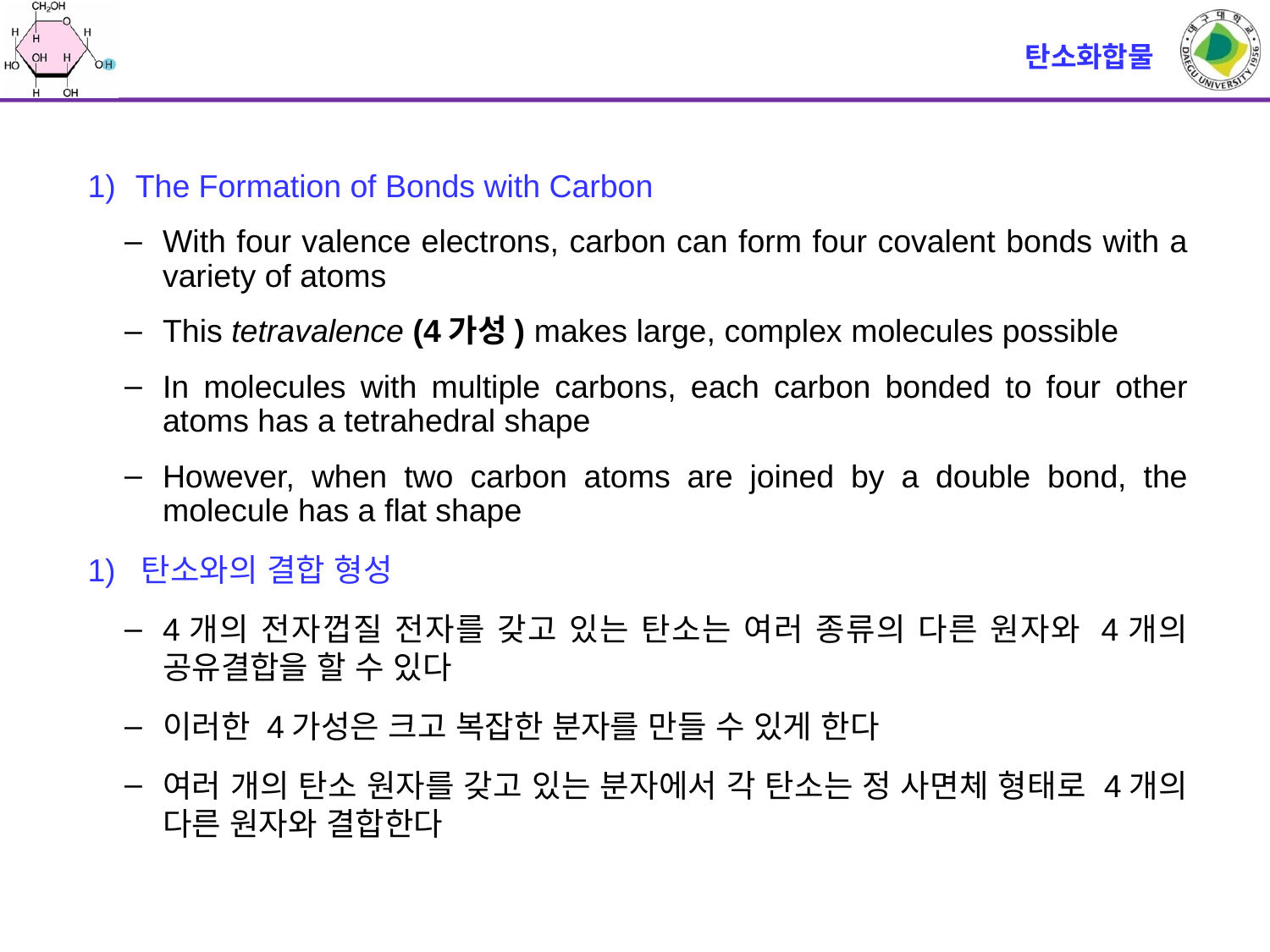

# 탄소화합물
The Formation of Bonds with Carbon
With four valence electrons, carbon can form four covalent bonds with a variety of atoms
This tetravalence (4가성) makes large, complex molecules possible
In molecules with multiple carbons, each carbon bonded to four other atoms has a tetrahedral shape
However, when two carbon atoms are joined by a double bond, the molecule has a flat shape
1)  탄소와의 결합 형성
4개의 전자껍질 전자를 갖고 있는 탄소는 여러 종류의 다른 원자와 4개의 공유결합을 할 수 있다
이러한 4가성은 크고 복잡한 분자를 만들 수 있게 한다
여러 개의 탄소 원자를 갖고 있는 분자에서 각 탄소는 정 사면체 형태로 4개의 다른 원자와 결합한다